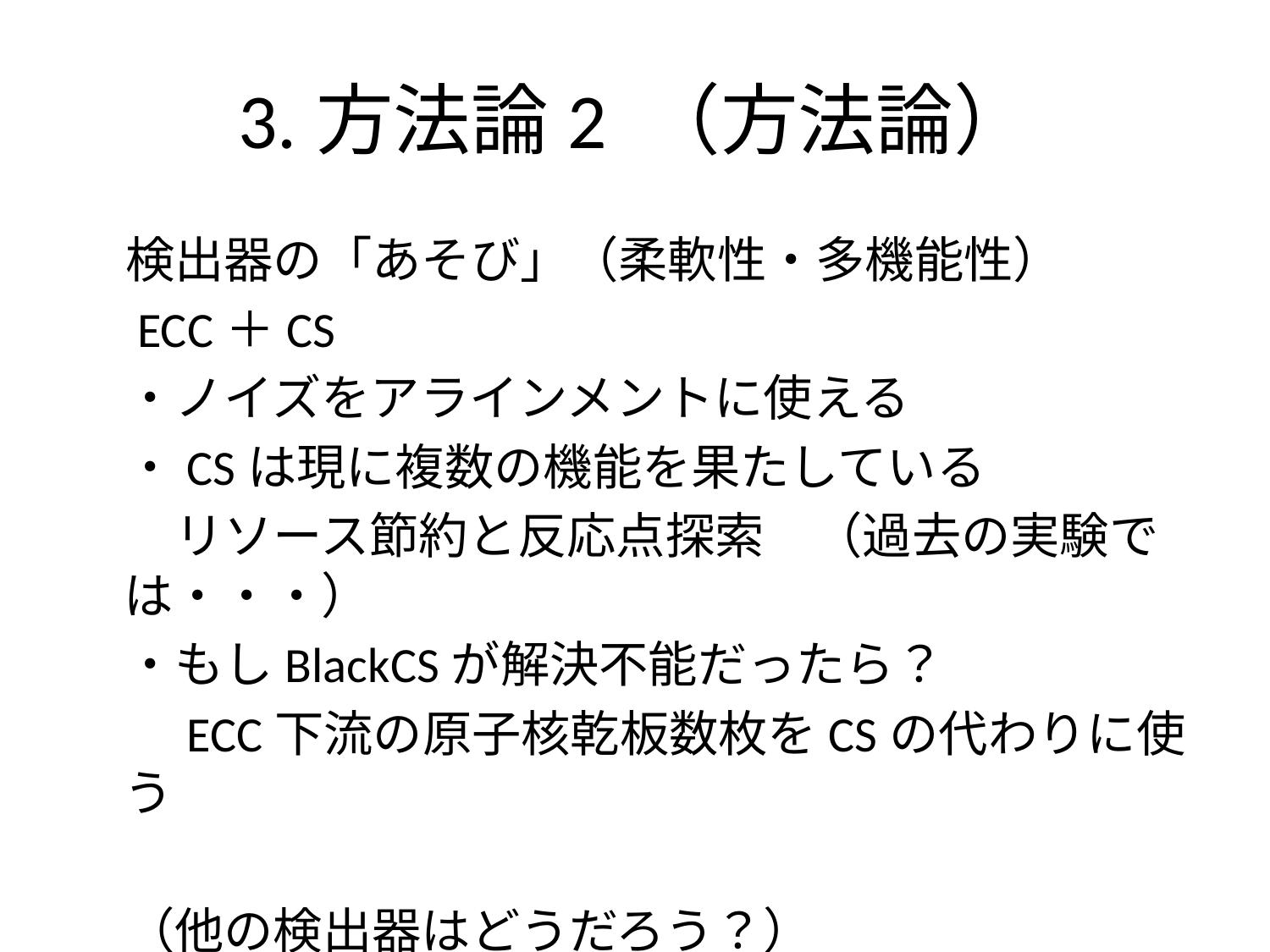

# 3.方法論2 （方法論）
　検出器の「あそび」（柔軟性・多機能性）
　ECC＋CS
　・ノイズをアラインメントに使える
　・CSは現に複数の機能を果たしている
　　リソース節約と反応点探索　（過去の実験では・・・）
　・もしBlackCSが解決不能だったら？
　　ECC下流の原子核乾板数枚をCSの代わりに使う

　（他の検出器はどうだろう？）